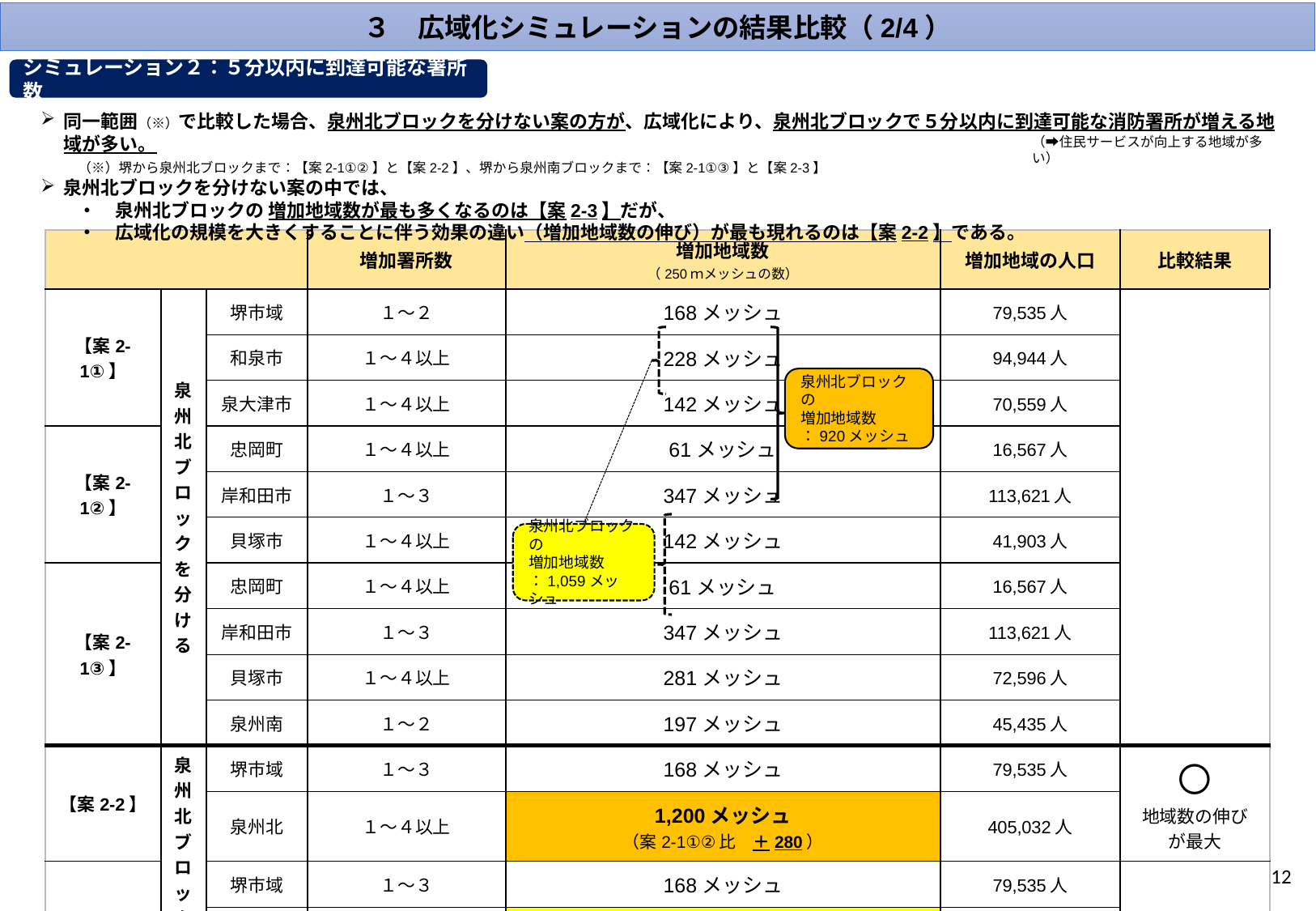

３　広域化シミュレーションの結果比較（2/4）
シミュレーション２：５分以内に到達可能な署所数
同一範囲（※）で比較した場合、泉州北ブロックを分けない案の方が、広域化により、泉州北ブロックで５分以内に到達可能な消防署所が増える地域が多い。
　　（※）堺から泉州北ブロックまで：【案2-1①②】と【案2-2】、堺から泉州南ブロックまで：【案2-1①③】と【案2-3】
泉州北ブロックを分けない案の中では、
　　・　泉州北ブロックの 増加地域数が最も多くなるのは【案2-3】だが、
　　・　広域化の規模を大きくすることに伴う効果の違い（増加地域数の伸び）が最も現れるのは【案2-2】である。
（➡住民サービスが向上する地域が多い）
|  |  |  | 増加署所数 | 増加地域数 （250ｍメッシュの数） | 増加地域の人口 | 比較結果 |
| --- | --- | --- | --- | --- | --- | --- |
| 【案2-1①】 | 泉州北ブロックを分ける | 堺市域 | １～２ | 168メッシュ | 79,535人 |  |
|  |  | 和泉市 | １～４以上 | 228メッシュ | 94,944人 |  |
|  |  | 泉大津市 | １～４以上 | 142メッシュ | 70,559人 |  |
| 【案2-1②】 |  | 忠岡町 | １～４以上 | 61メッシュ | 16,567人 |  |
|  |  | 岸和田市 | １～３ | 347メッシュ | 113,621人 |  |
|  |  | 貝塚市 | １～４以上 | 142メッシュ | 41,903人 |  |
| 【案2-1③】 |  | 忠岡町 | １～４以上 | 61メッシュ | 16,567人 |  |
|  |  | 岸和田市 | １～３ | 347メッシュ | 113,621人 |  |
|  |  | 貝塚市 | １～４以上 | 281メッシュ | 72,596人 |  |
|  |  | 泉州南 | １～２ | 197メッシュ | 45,435人 |  |
| 【案2-2】 | 泉州北ブロックを分けない | 堺市域 | １～３ | 168メッシュ | 79,535人 | 〇 地域数の伸び が最大 |
|  |  | 泉州北 | １～４以上 | 1,200メッシュ （案2-1①②比　＋280） | 405,032人 |  |
| 【案2-3】 |  | 堺市域 | １～３ | 168メッシュ | 79,535人 | 〇 地域数が 最多 |
|  |  | 泉州北 | １～４以上 | 1,339メッシュ （案2-2比　＋99） | 435,725人 |  |
|  |  | 泉州南 | １～２ | 197メッシュ | 45,435人 |  |

泉州北ブロックの
増加地域数
：920メッシュ

泉州北ブロックの
増加地域数
：1,059メッシュ
12